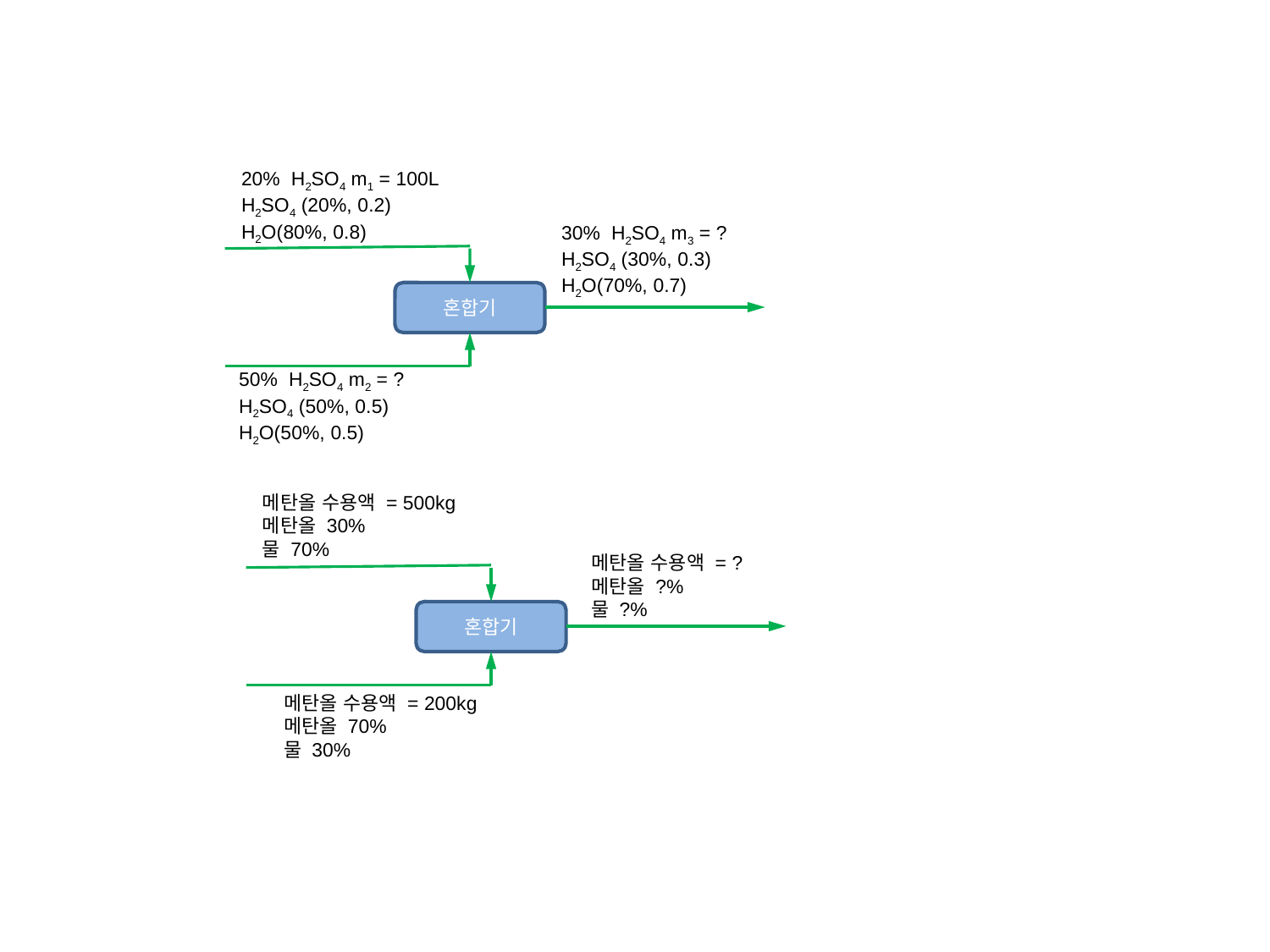

20%  H2SO4 m1 = 100L
H2SO4 (20%, 0.2)
H2O(80%, 0.8)
30%  H2SO4 m3 = ?
H2SO4 (30%, 0.3)
H2O(70%, 0.7)
혼합기
50%  H2SO4 m2 = ?
H2SO4 (50%, 0.5)
H2O(50%, 0.5)
메탄올 수용액 = 500kg
메탄올 30%
물 70%
혼합기
메탄올 수용액 = ?
메탄올 ?%
물 ?%
메탄올 수용액 = 200kg
메탄올 70%
물 30%